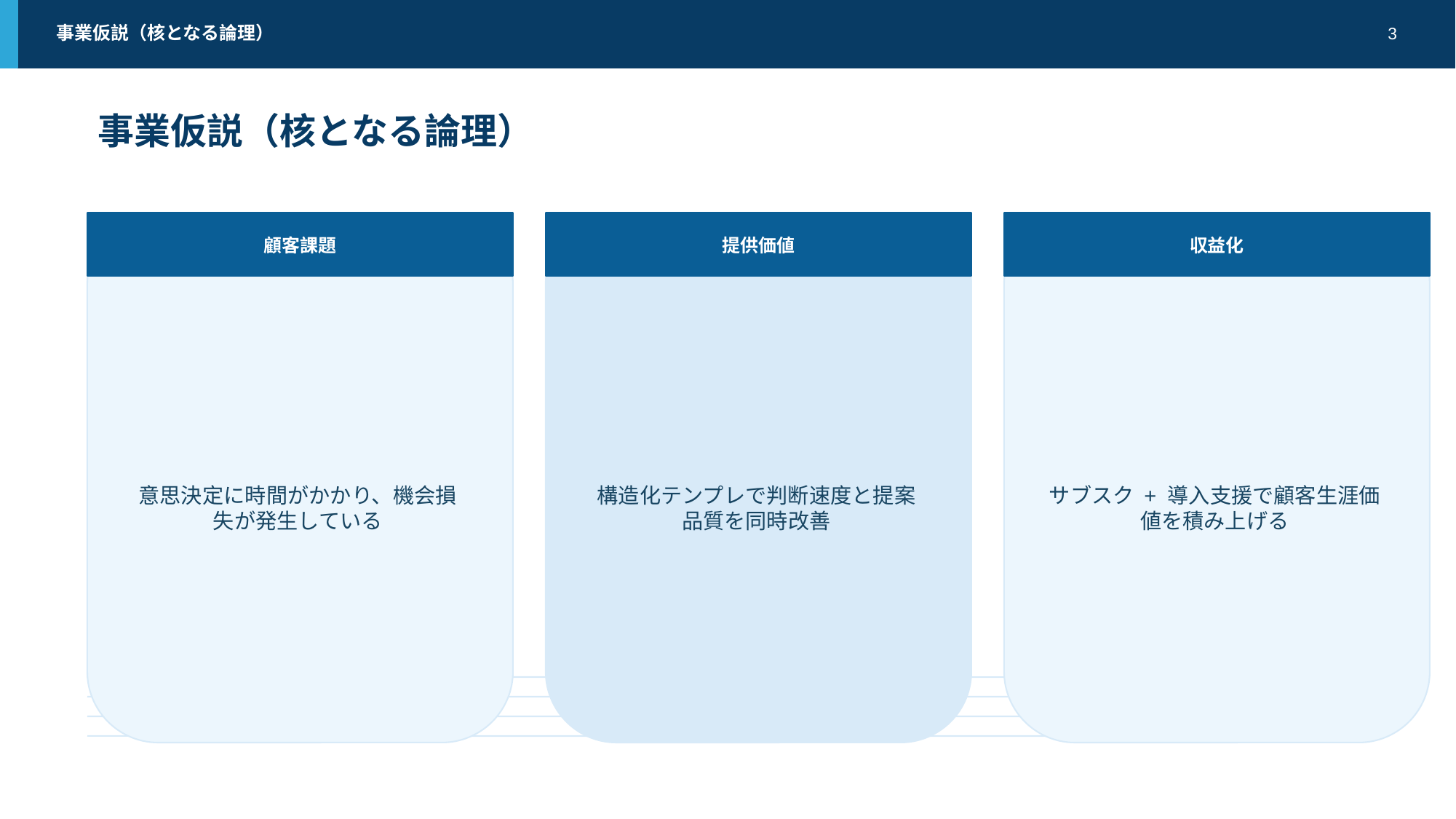

事業仮説（核となる論理）
3
事業仮説（核となる論理）

顧客課題
提供価値
収益化
意思決定に時間がかかり、機会損失が発生している
構造化テンプレで判断速度と提案品質を同時改善
サブスク + 導入支援で顧客生涯価値を積み上げる